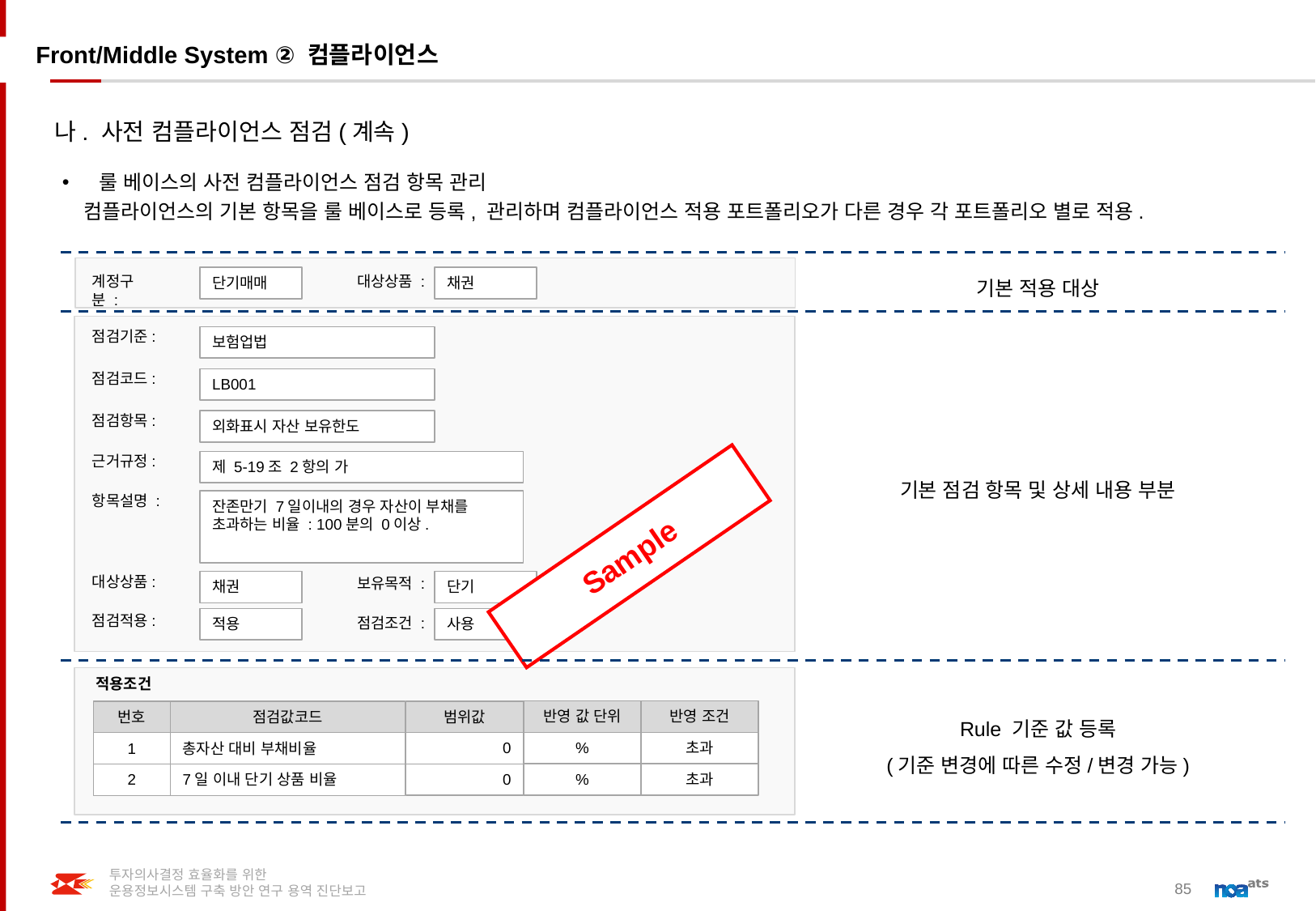

# Front/Middle System ② 컴플라이언스
나. 사전 컴플라이언스 점검(계속)
룰 베이스의 사전 컴플라이언스 점검 항목 관리
   컴플라이언스의 기본 항목을 룰 베이스로 등록, 관리하며 컴플라이언스 적용 포트폴리오가 다른 경우 각 포트폴리오 별로 적용.
기본 적용 대상

대상상품 :
계정구분 :
단기매매
채권

기본 점검 항목 및 상세 내용 부분
점검기준:
보험업법
점검코드:
LB001
점검항목:
외화표시 자산 보유한도
근거규정:
제 5-19조 2항의 가
항목설명 :
잔존만기 7일이내의 경우 자산이 부채를 초과하는 비율 : 100분의 0이상.
Sample
대상상품:
보유목적 :
채권
단기
점검적용:
점검조건 :
적용
사용

Rule 기준 값 등록
(기준 변경에 따른 수정/변경 가능)
적용조건
반영 값 단위
반영 조건
범위값
번호
점검값코드
%
초과
0
1
총자산 대비 부채비율
%
초과
0
2
7일 이내 단기 상품 비율